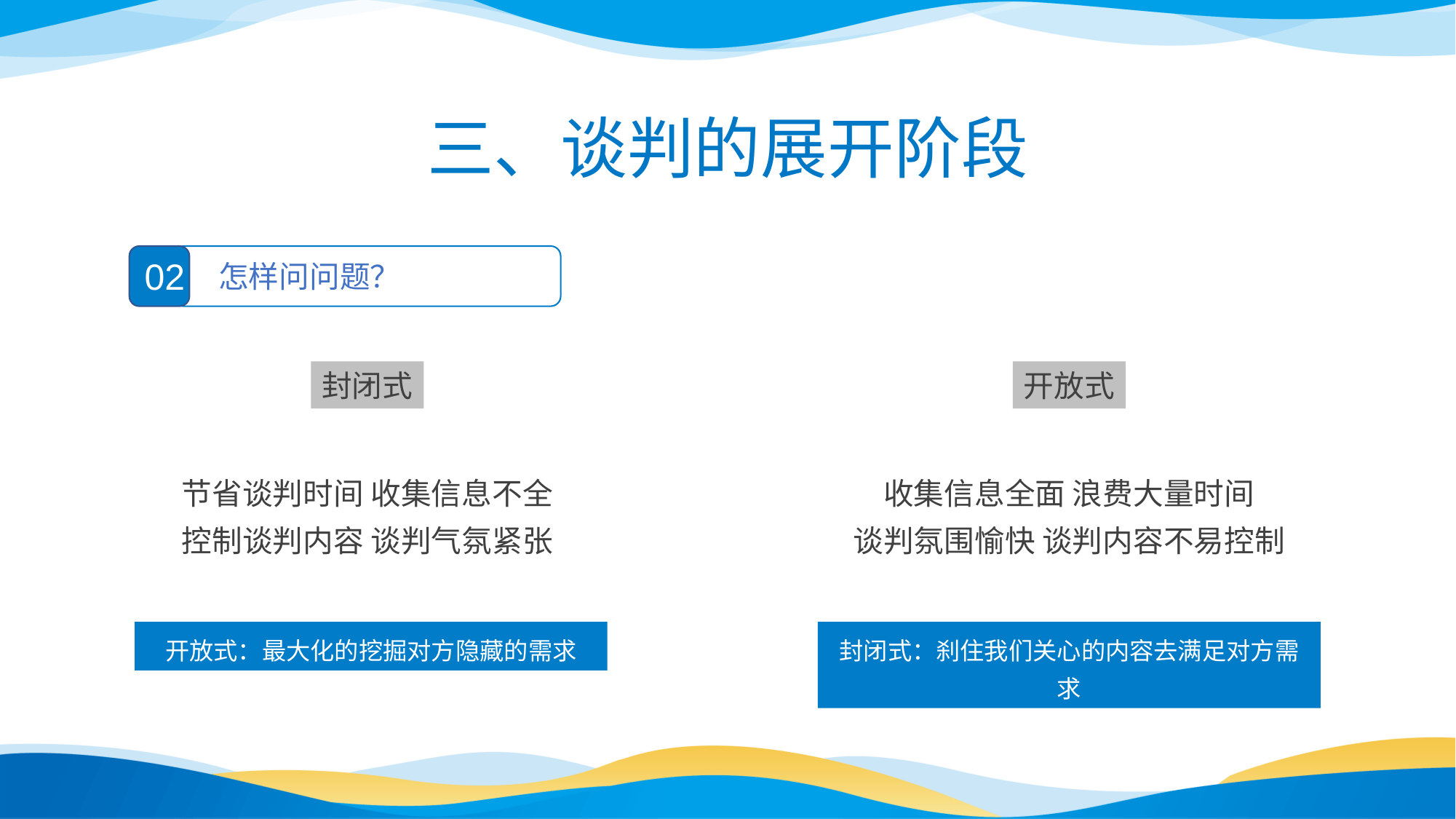

三、谈判的展开阶段

02

怎样问问题？
封闭式
开放式
节省谈判时间 收集信息不全
控制谈判内容 谈判气氛紧张
收集信息全面 浪费大量时间
谈判氛围愉快 谈判内容不易控制
开放式：最大化的挖掘对方隐藏的需求
封闭式：刹住我们关心的内容去满足对方需求